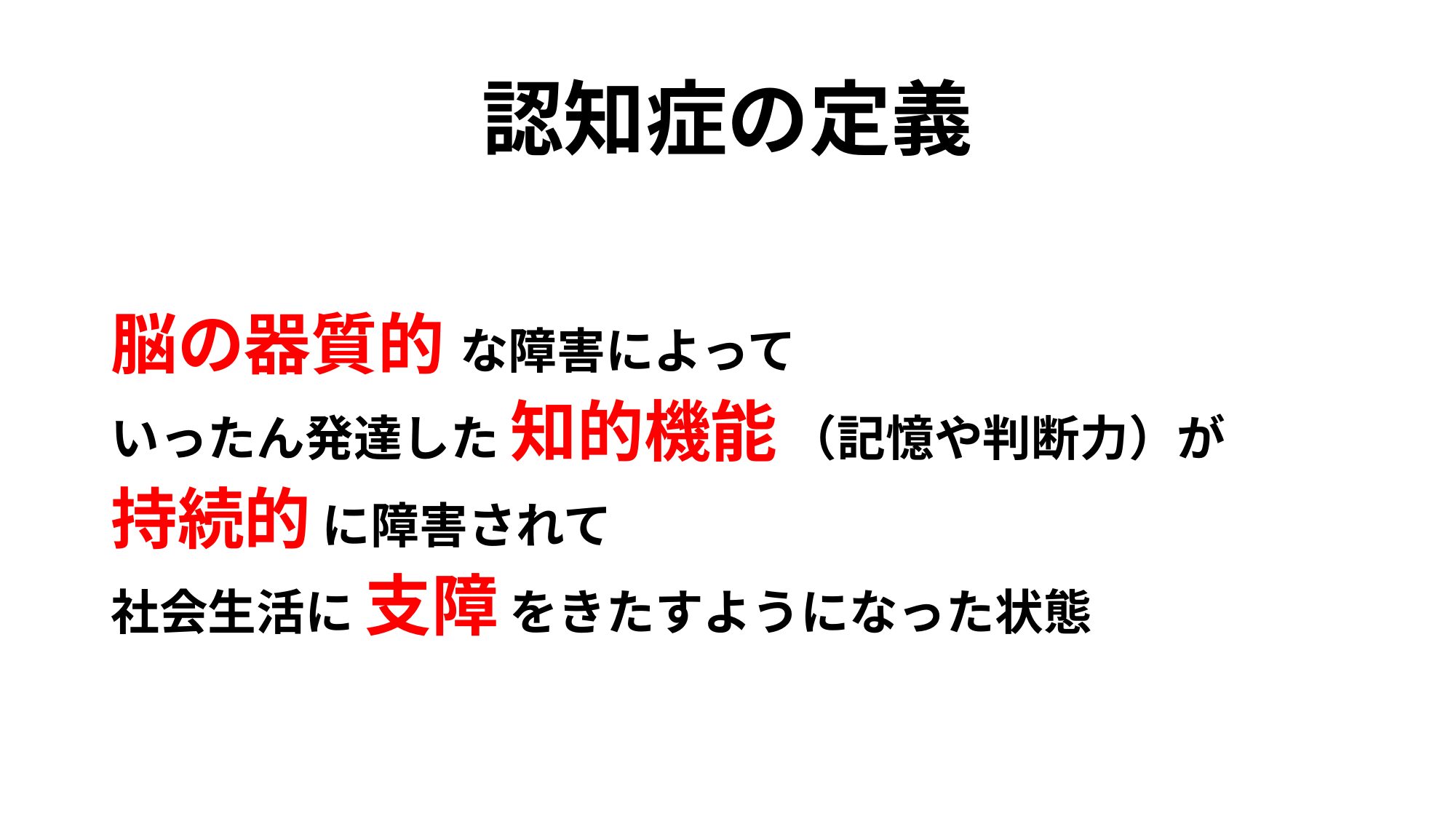

# 認知症の定義
脳の器質的 な障害によって
いったん発達した 知的機能 （記憶や判断力）が
持続的 に障害されて
社会生活に 支障 をきたすようになった状態